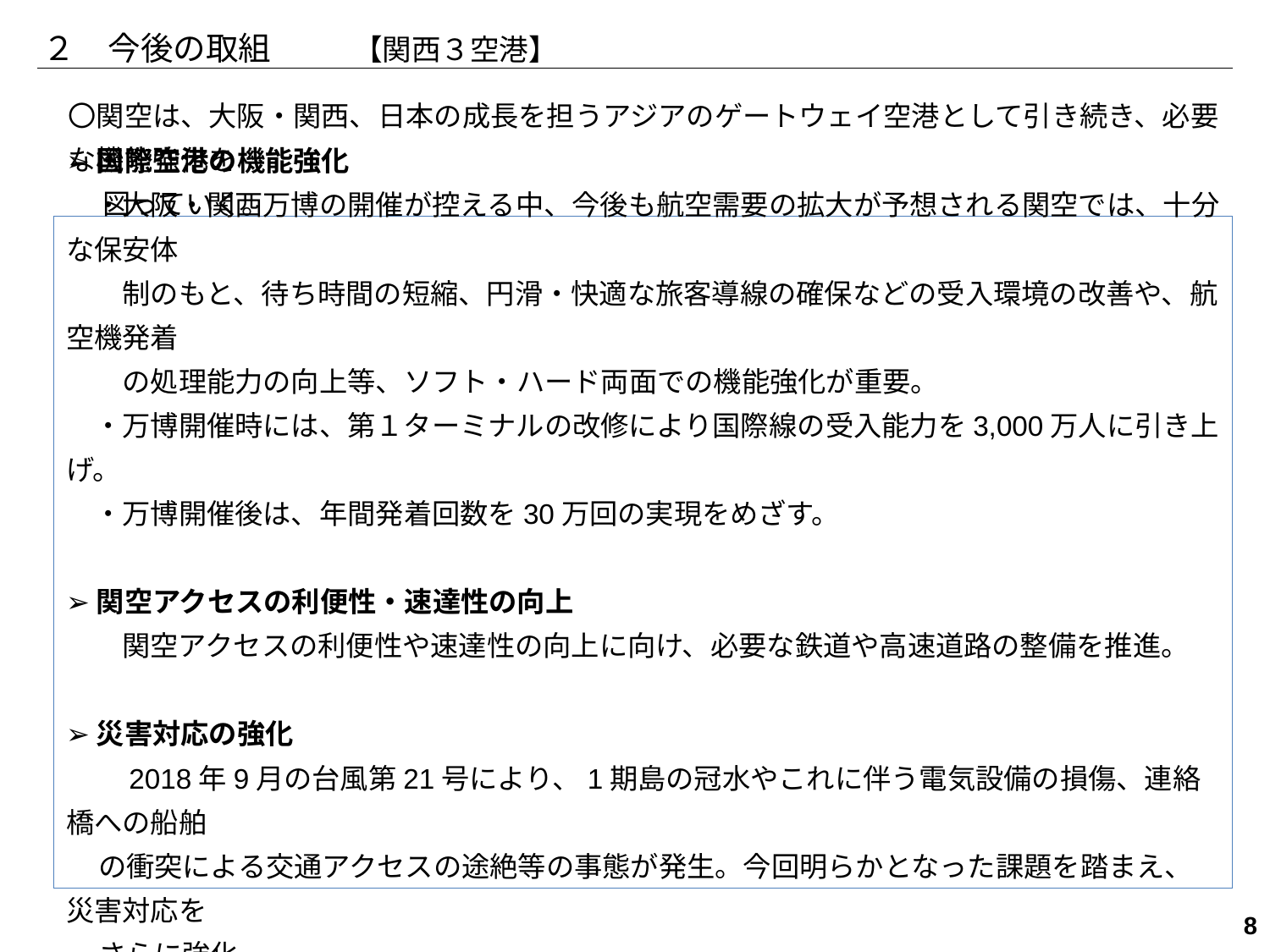

２　今後の取組
【関西３空港】
〇関空は、大阪・関西、日本の成長を担うアジアのゲートウェイ空港として引き続き、必要な機能強化を
　 図っていく。
➢国際空港の機能強化
　・大阪・関西万博の開催が控える中、今後も航空需要の拡大が予想される関空では、十分な保安体
　　制のもと、待ち時間の短縮、円滑・快適な旅客導線の確保などの受入環境の改善や、航空機発着
　　の処理能力の向上等、ソフト・ハード両面での機能強化が重要。
　・万博開催時には、第１ターミナルの改修により国際線の受入能力を3,000万人に引き上げ。
　・万博開催後は、年間発着回数を30万回の実現をめざす。

➢関空アクセスの利便性・速達性の向上
　　関空アクセスの利便性や速達性の向上に向け、必要な鉄道や高速道路の整備を推進。

➢災害対応の強化
　　2018年9月の台風第21号により、1期島の冠水やこれに伴う電気設備の損傷、連絡橋への船舶
    の衝突による交通アクセスの途絶等の事態が発生。今回明らかとなった課題を踏まえ、災害対応を
    さらに強化。
8